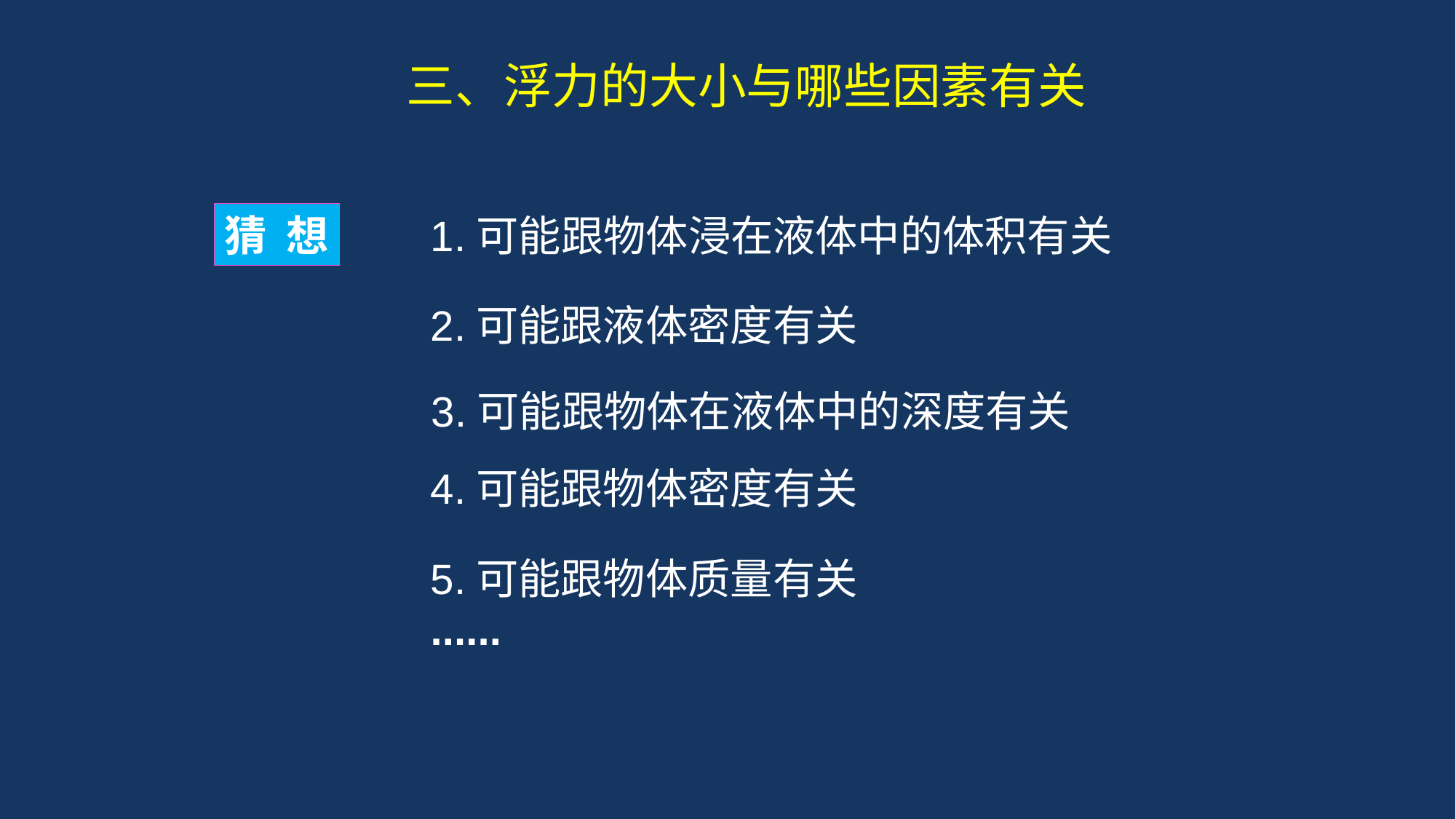

三、浮力的大小与哪些因素有关
猜  想
1.可能跟物体浸在液体中的体积有关
2.可能跟液体密度有关
   3.可能跟物体在液体中的深度有关
4.可能跟物体密度有关
5.可能跟物体质量有关
......